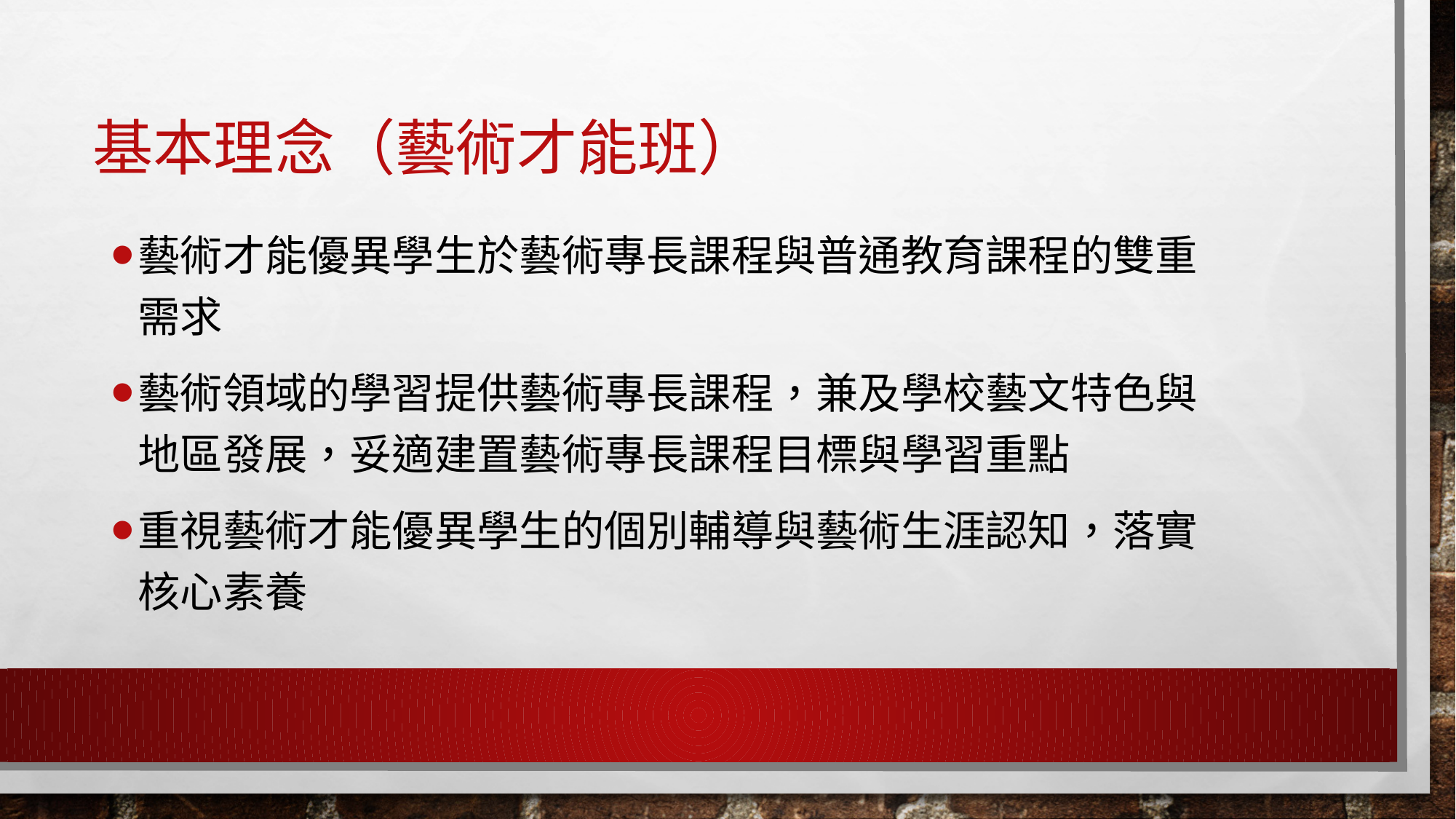

# 基本理念（藝術才能班）
藝術才能優異學生於藝術專長課程與普通教育課程的雙重需求
藝術領域的學習提供藝術專長課程，兼及學校藝文特色與地區發展，妥適建置藝術專長課程目標與學習重點
重視藝術才能優異學生的個別輔導與藝術生涯認知，落實核心素養